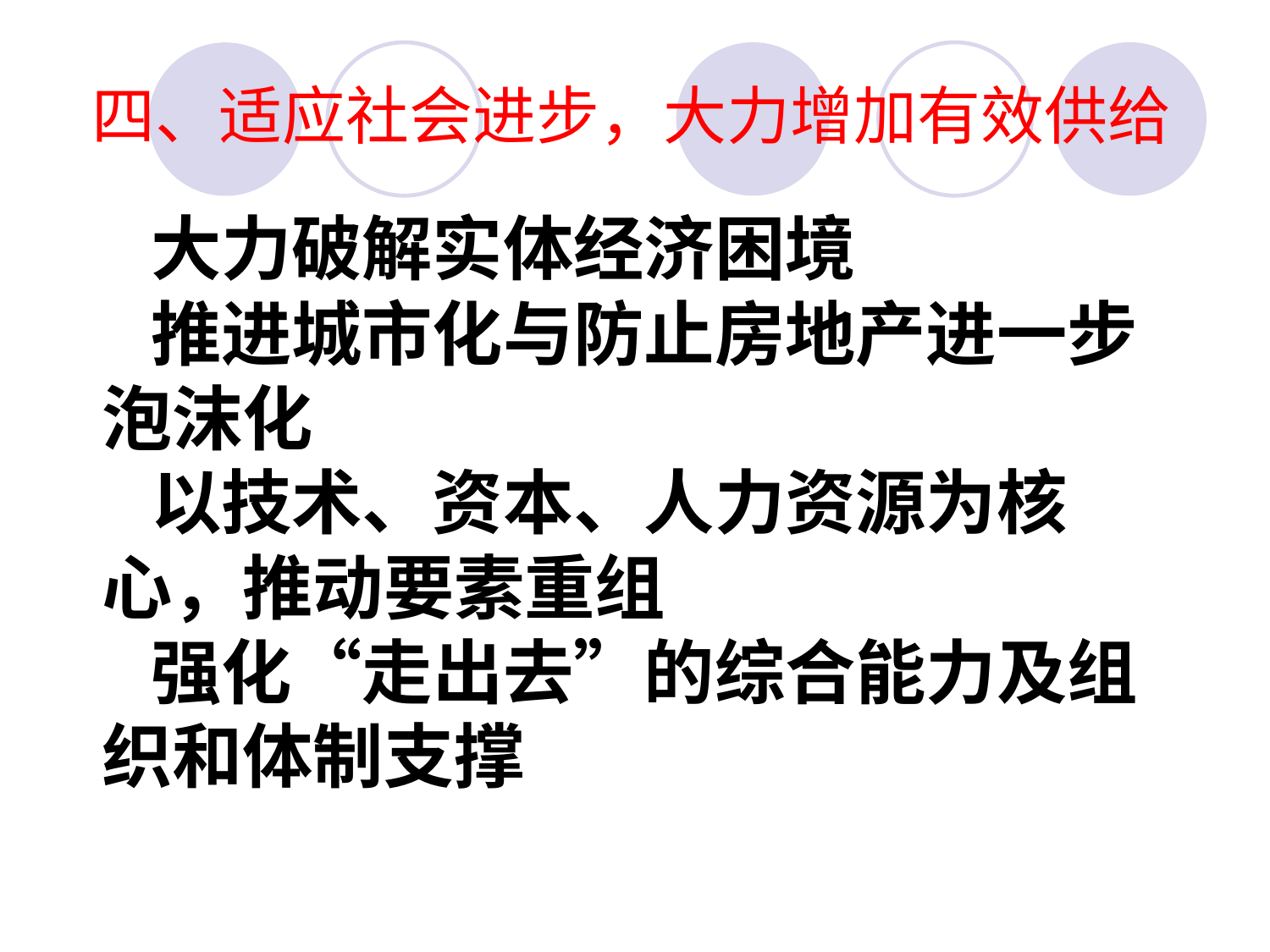

四、适应社会进步，大力增加有效供给
  大力破解实体经济困境
  推进城市化与防止房地产进一步泡沫化
  以技术、资本、人力资源为核心，推动要素重组
  强化“走出去”的综合能力及组织和体制支撑